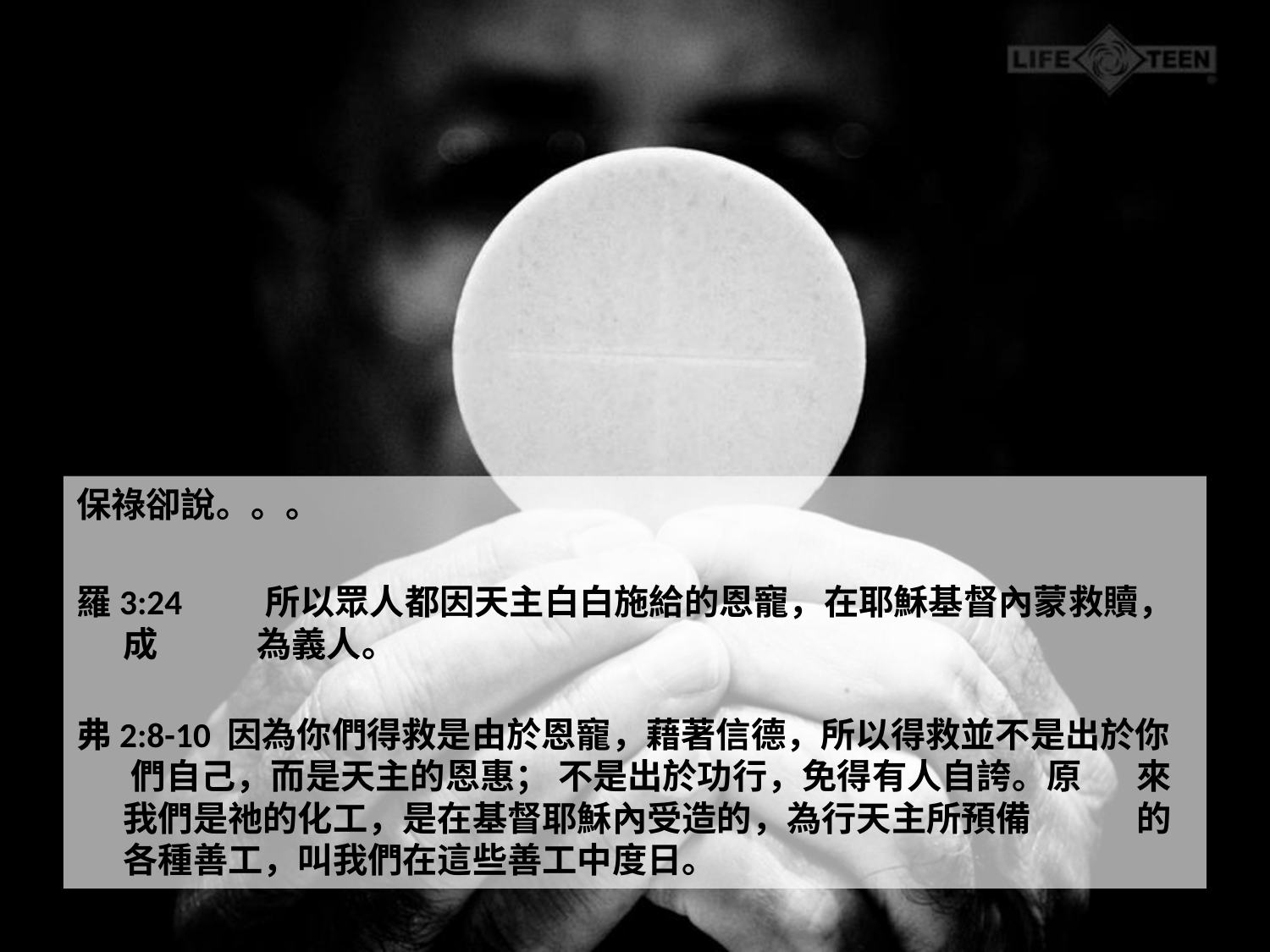

保祿卻說。。。

羅3:24  	 所以眾人都因天主白白施給的恩寵，在耶穌基督內蒙救贖，成	 為義人。
弗2:8-10 因為你們得救是由於恩寵，藉著信德，所以得救並不是出於你	 們自己，而是天主的恩惠； 不是出於功行，免得有人自誇。原	 來我們是祂的化工，是在基督耶穌內受造的，為行天主所預備	 的各種善工，叫我們在這些善工中度日。